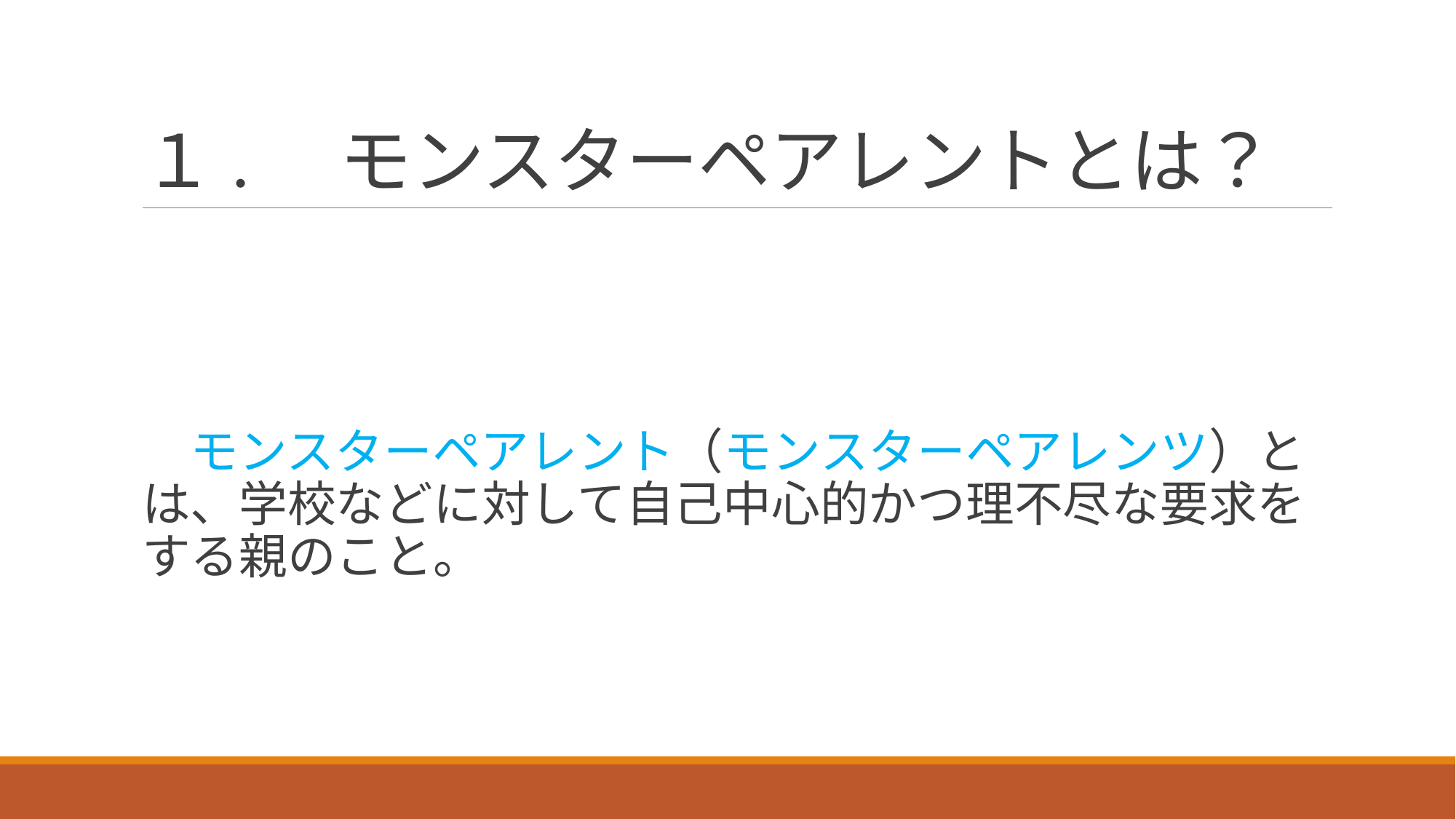

# １.　モンスターペアレントとは？

　モンスターペアレント（モンスターペアレンツ）とは、学校などに対して自己中心的かつ理不尽な要求をする親のこと。